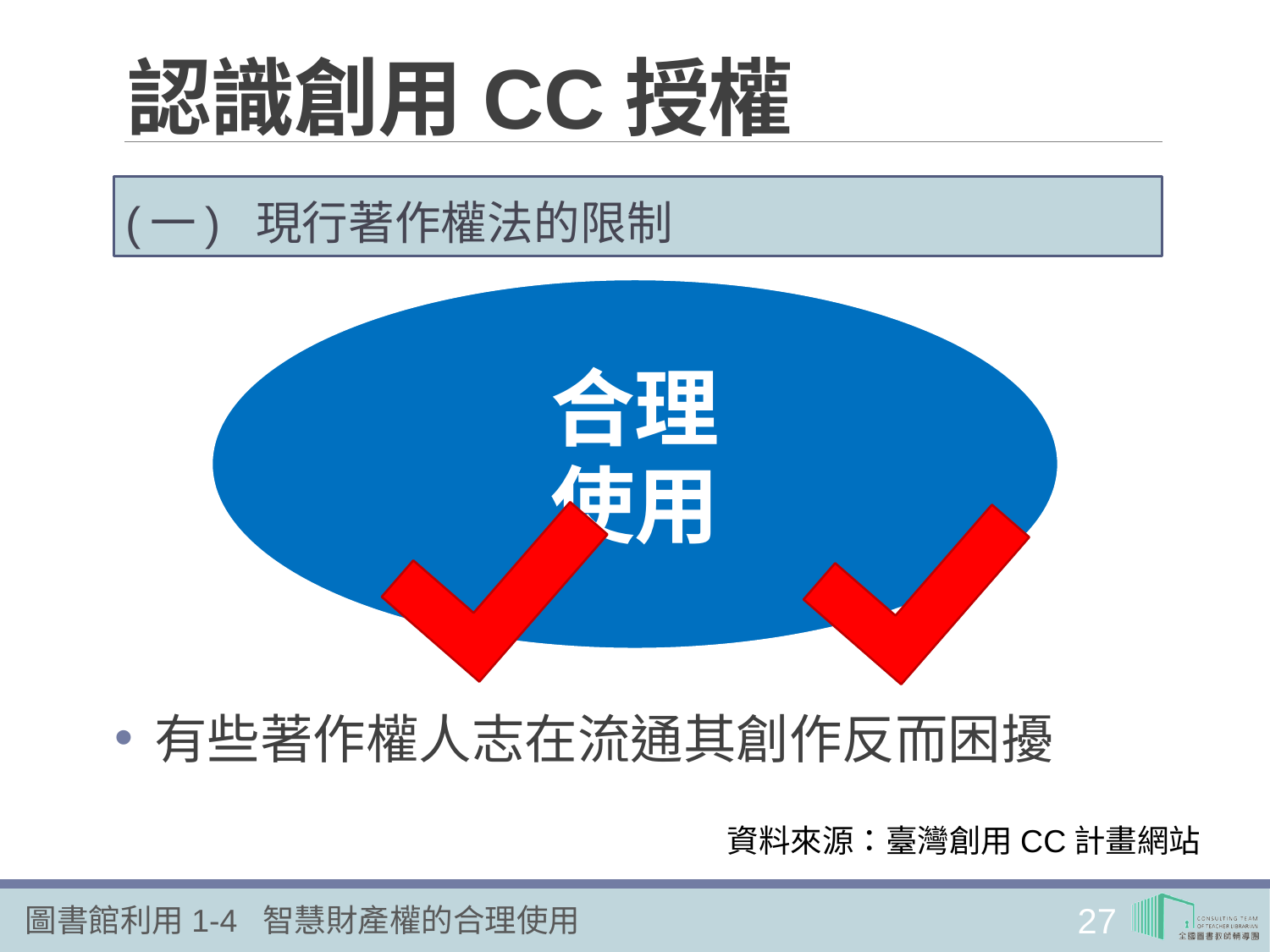

# 認識創用CC授權
(一)  現行著作權法的限制
合理
使用

有些著作權人志在流通其創作反而困擾

資料來源：臺灣創用CC計畫網站